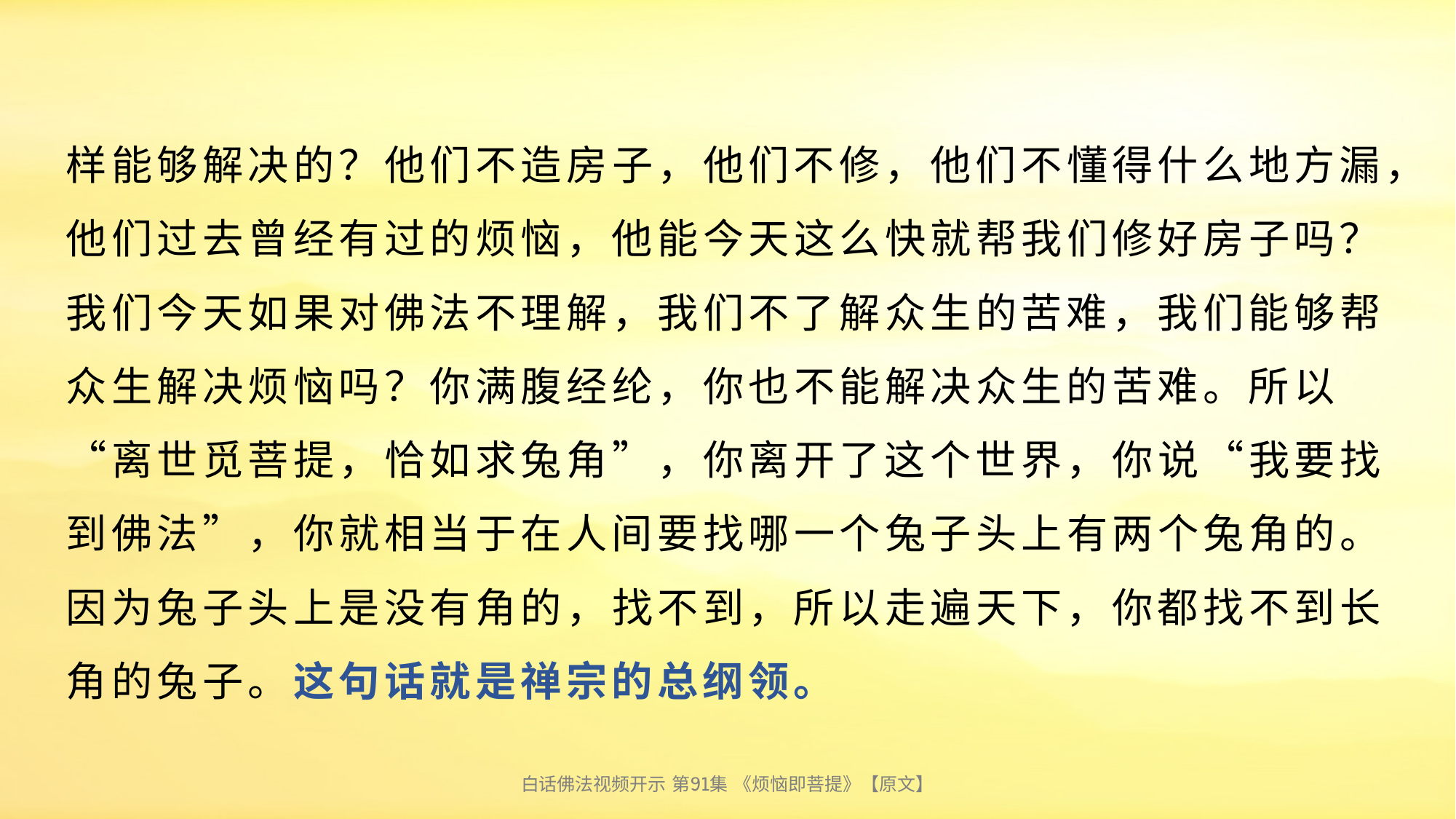

# 样能够解决的？他们不造房子，他们不修，他们不懂得什么地方漏，他们过去曾经有过的烦恼，他能今天这么快就帮我们修好房子吗？我们今天如果对佛法不理解，我们不了解众生的苦难，我们能够帮众生解决烦恼吗？你满腹经纶，你也不能解决众生的苦难。所以“离世觅菩提，恰如求兔角”，你离开了这个世界，你说“我要找到佛法”，你就相当于在人间要找哪一个兔子头上有两个兔角的。因为兔子头上是没有角的，找不到，所以走遍天下，你都找不到长角的兔子。这句话就是禅宗的总纲领。
白话佛法视频开示 第91集 《烦恼即菩提》【原文】